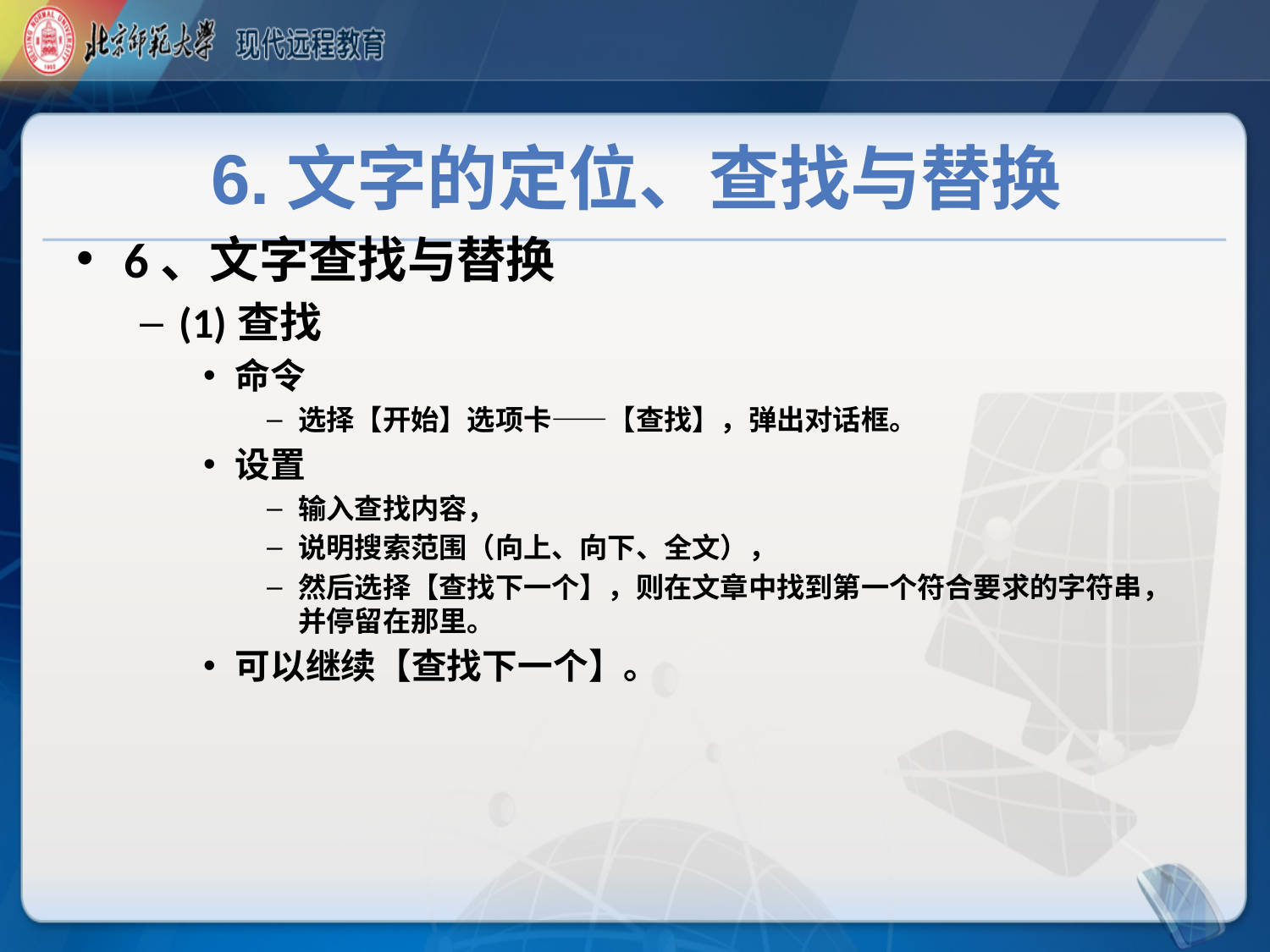

# 6.文字的定位、查找与替换
6、文字查找与替换
(1)查找
命令
选择【开始】选项卡——【查找】，弹出对话框。
设置
输入查找内容，
说明搜索范围（向上、向下、全文），
然后选择【查找下一个】，则在文章中找到第一个符合要求的字符串，并停留在那里。
可以继续【查找下一个】。